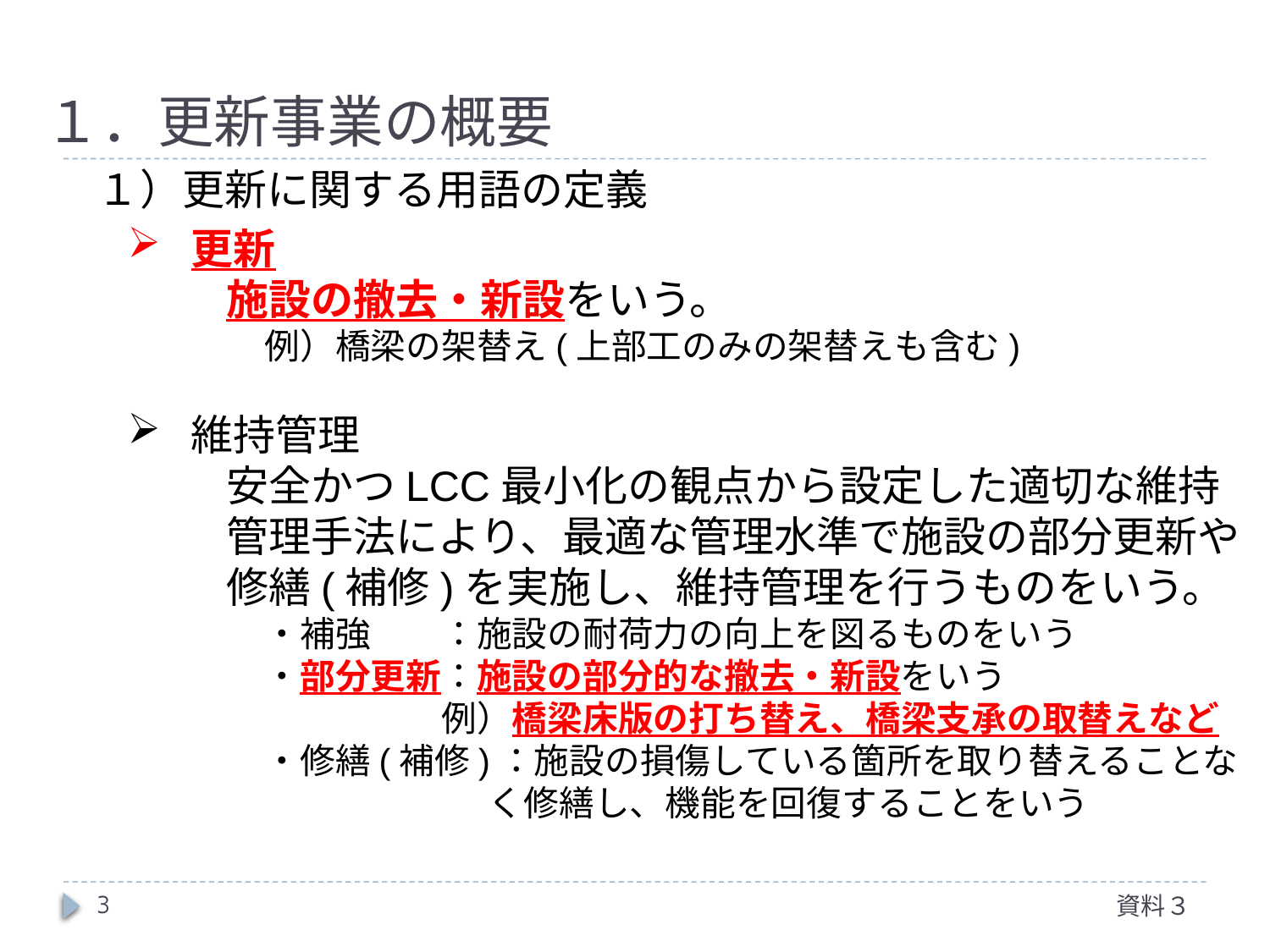

# １．更新事業の概要
１）更新に関する用語の定義
更新
施設の撤去・新設をいう。
例）橋梁の架替え(上部工のみの架替えも含む)
維持管理
安全かつLCC最小化の観点から設定した適切な維持管理手法により、最適な管理水準で施設の部分更新や修繕(補修)を実施し、維持管理を行うものをいう。
・補強　　：施設の耐荷力の向上を図るものをいう
・部分更新：施設の部分的な撤去・新設をいう
　　　　　例）橋梁床版の打ち替え、橋梁支承の取替えなど
・修繕(補修)：施設の損傷している箇所を取り替えることなく修繕し、機能を回復することをいう

3
資料３